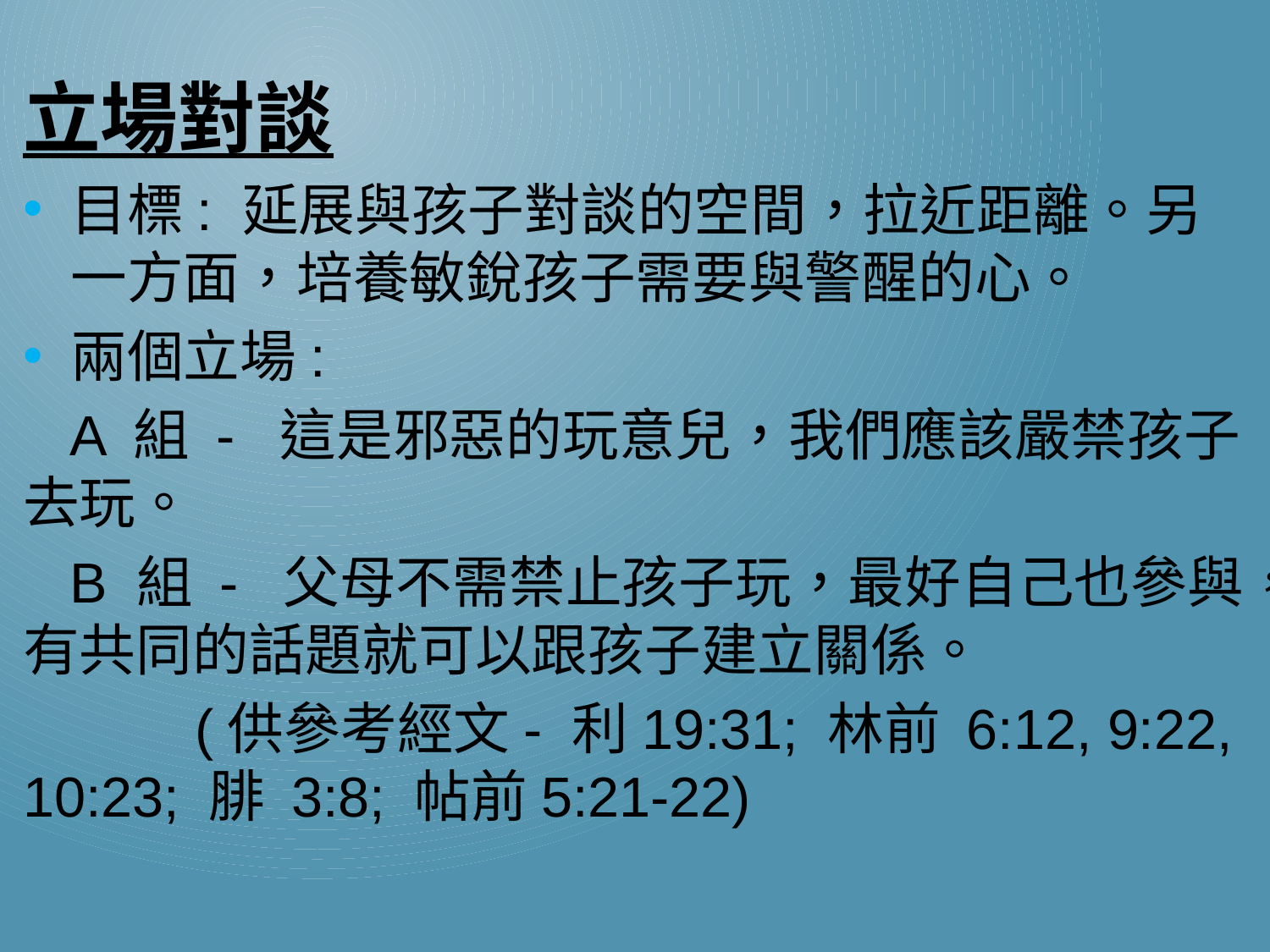

立場對談
目標: 延展與孩子對談的空間，拉近距離。另一方面，培養敏銳孩子需要與警醒的心。
兩個立場:
   A 組 -  這是邪惡的玩意兒，我們應該嚴禁孩子去玩。
   B 組 -  父母不需禁止孩子玩，最好自己也參與，有共同的話題就可以跟孩子建立關係。
           (供參考經文- 利19:31; 林前 6:12, 9:22, 10:23; 腓 3:8; 帖前5:21-22)

#